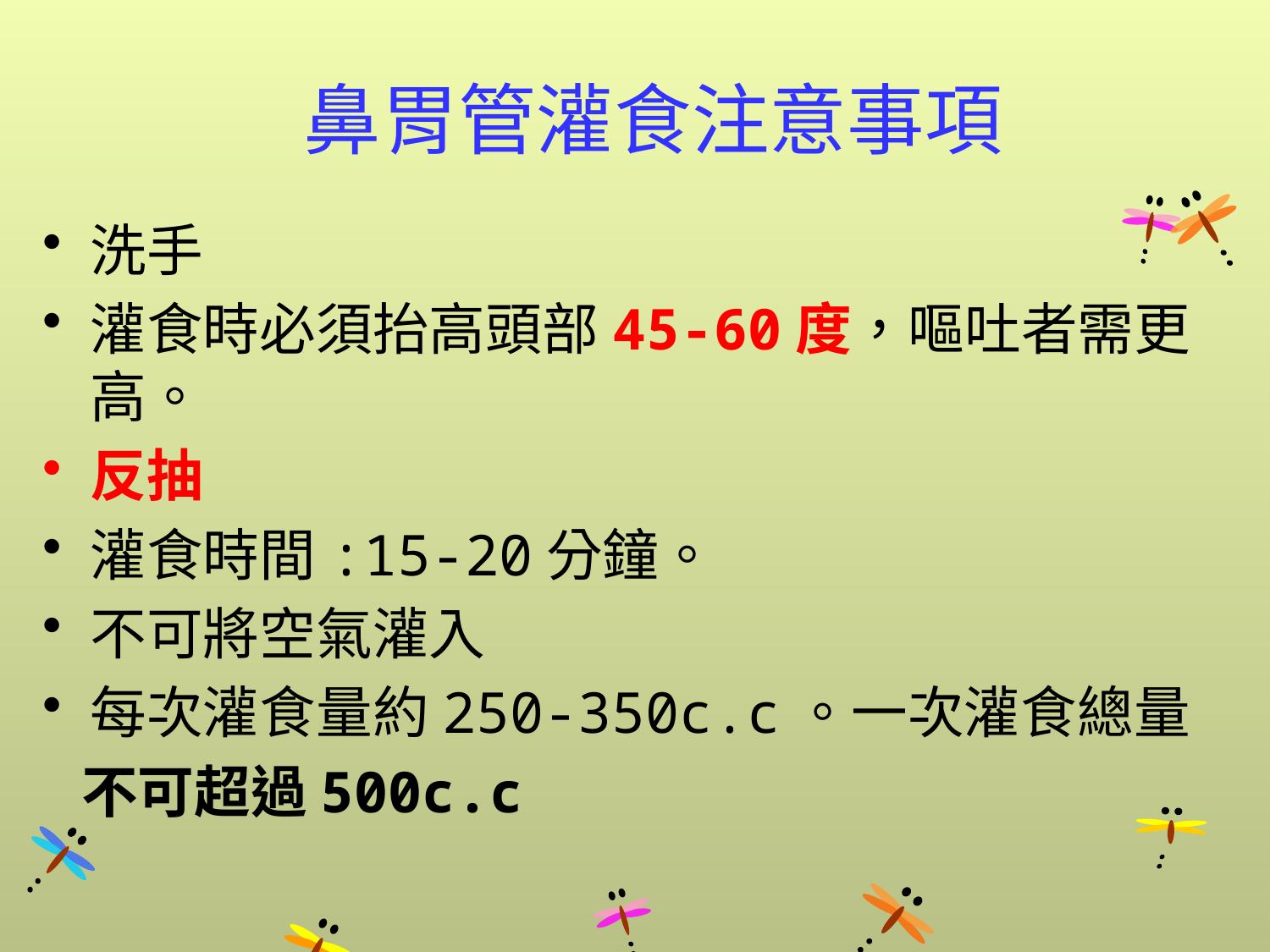

# 鼻胃管灌食注意事項
洗手
灌食時必須抬高頭部45-60度，嘔吐者需更高。
反抽
灌食時間:15-20分鐘。
不可將空氣灌入
每次灌食量約250-350c.c。一次灌食總量
  不可超過500c.c